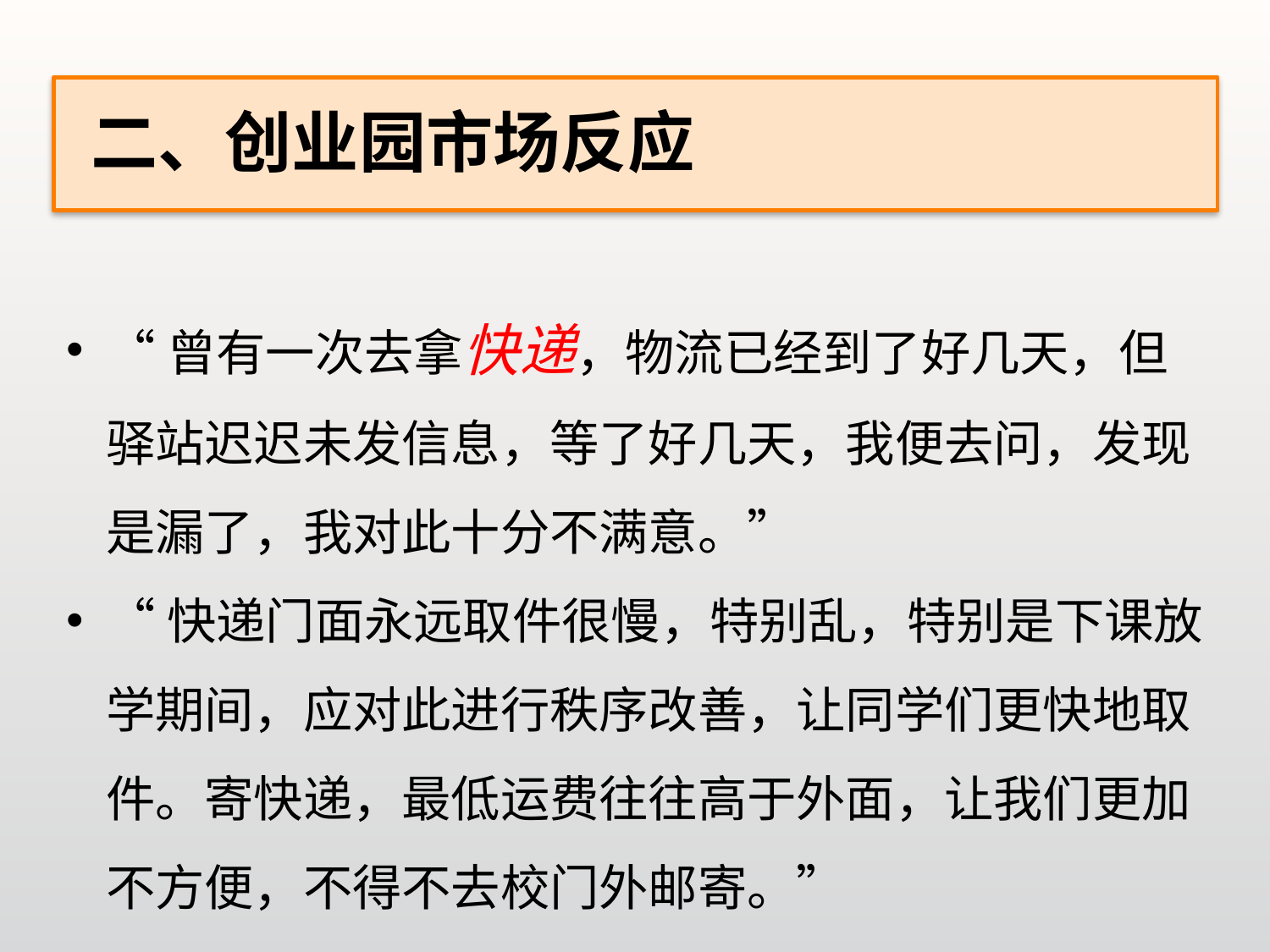

二、创业园市场反应
“曾有一次去拿快递，物流已经到了好几天，但驿站迟迟未发信息，等了好几天，我便去问，发现是漏了，我对此十分不满意。”
“快递门面永远取件很慢，特别乱，特别是下课放学期间，应对此进行秩序改善，让同学们更快地取件。寄快递，最低运费往往高于外面，让我们更加不方便，不得不去校门外邮寄。”